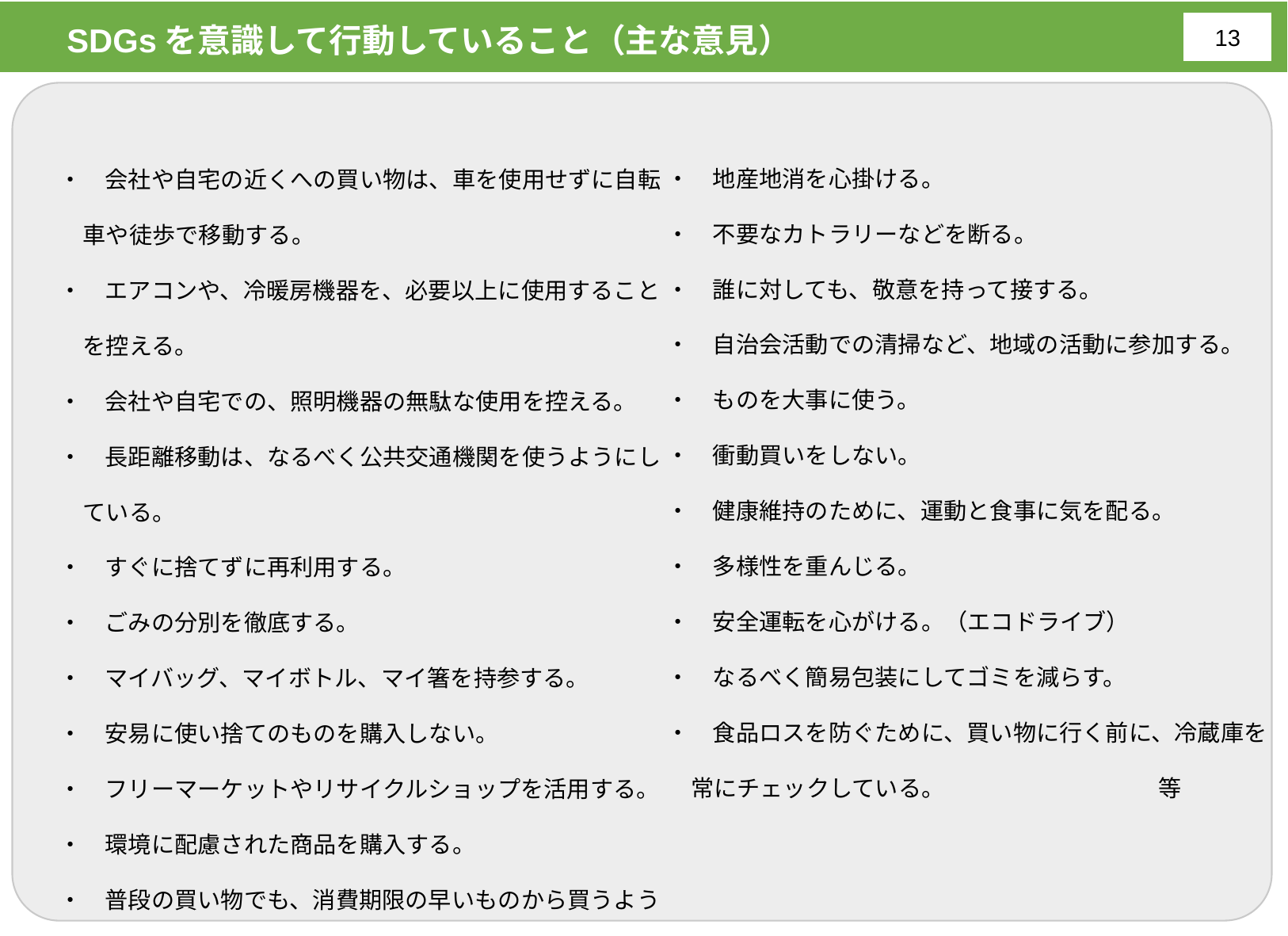

SDGsを意識して行動していること（主な意見）
13

・　地産地消を心掛ける。
・　不要なカトラリーなどを断る。
・　誰に対しても、敬意を持って接する。
・　自治会活動での清掃など、地域の活動に参加する。
・　ものを大事に使う。
・　衝動買いをしない。
・　健康維持のために、運動と食事に気を配る。
・　多様性を重んじる。
・　安全運転を心がける。（エコドライブ）
・　なるべく簡易包装にしてゴミを減らす。
・　食品ロスを防ぐために、買い物に行く前に、冷蔵庫を常にチェックしている。 　　　　　　　　　等
・　会社や自宅の近くへの買い物は、車を使用せずに自転車や徒歩で移動する。
・　エアコンや、冷暖房機器を、必要以上に使用することを控える。
・　会社や自宅での、照明機器の無駄な使用を控える。
・　長距離移動は、なるべく公共交通機関を使うようにしている。
・　すぐに捨てずに再利用する。
・　ごみの分別を徹底する。
・　マイバッグ、マイボトル、マイ箸を持参する。
・　安易に使い捨てのものを購入しない。
・　フリーマーケットやリサイクルショップを活用する。
・　環境に配慮された商品を購入する。
・　普段の買い物でも、消費期限の早いものから買うようにする。
・　食べ物は残さず食べる。